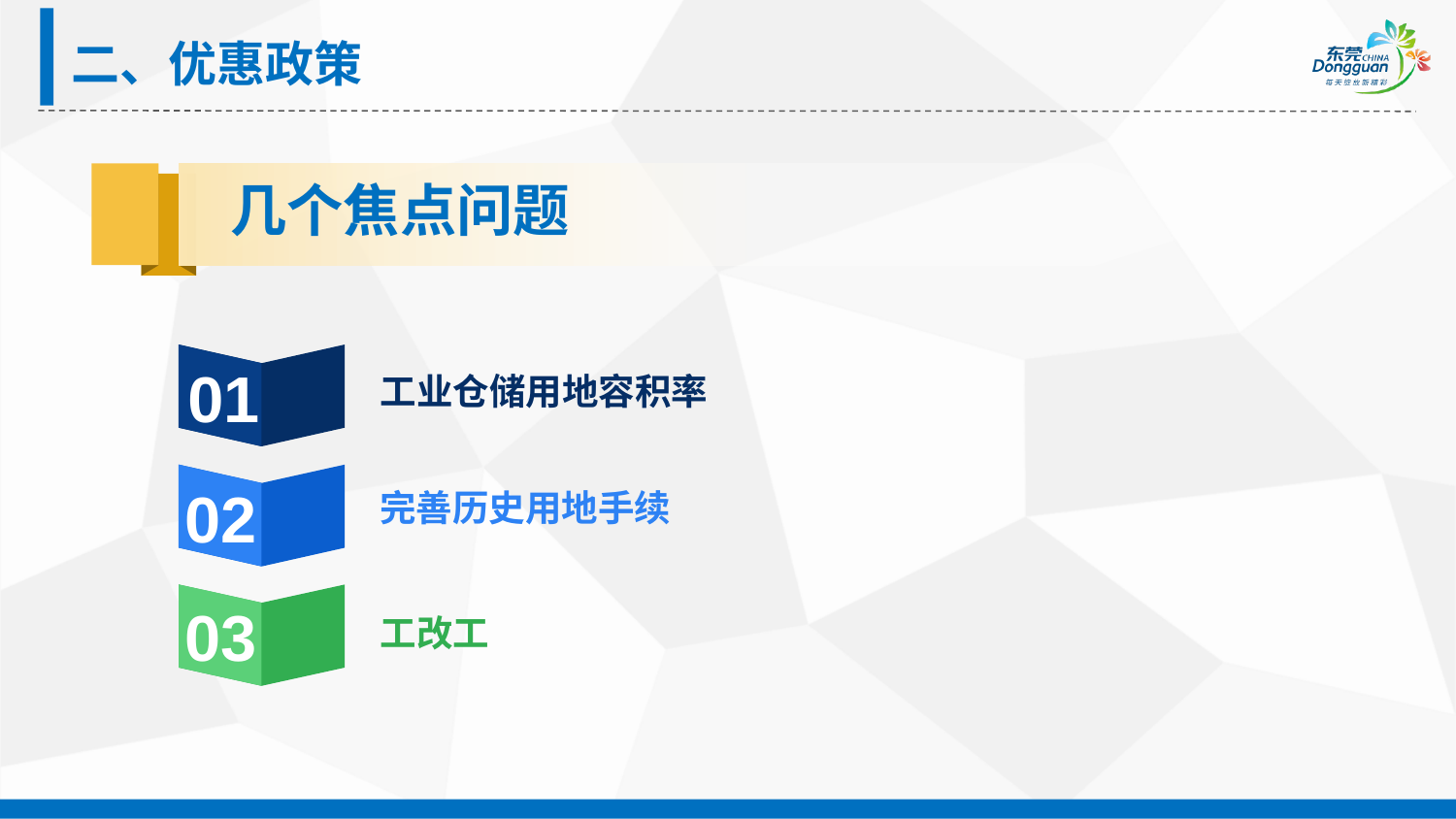

二、优惠政策

几个焦点问题

01
工业仓储用地容积率

02
完善历史用地手续

03
工改工